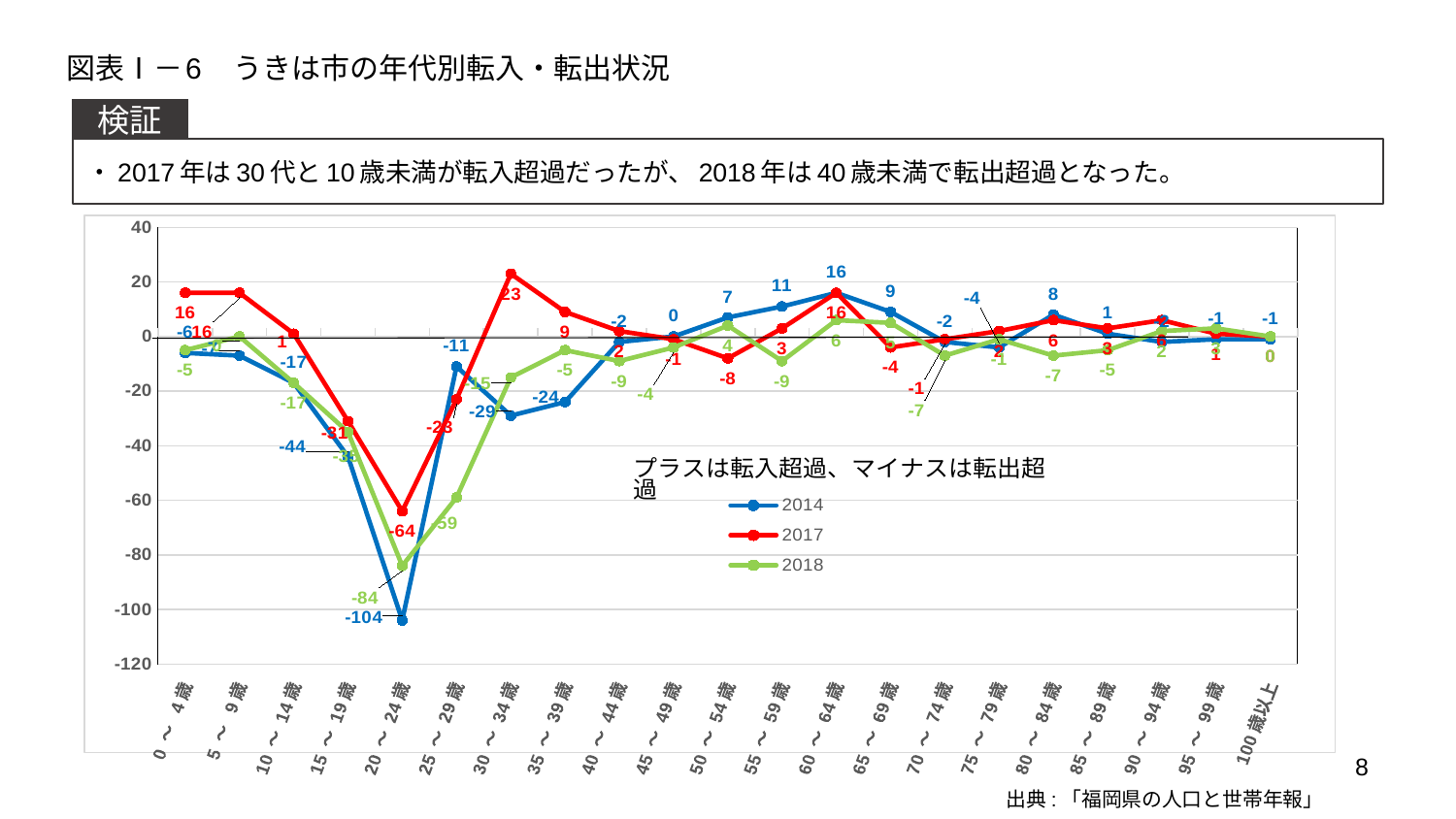

# 図表Ⅰ－6　うきは市の年代別転入・転出状況
検証
・2017年は30代と10歳未満が転入超過だったが、2018年は40歳未満で転出超過となった。

### Chart

| Category | 2014 | 2017 | 2018 |
|---|---|---|---|
|  0 ～  4歳 | -6.0 | 16.0 | -5.0 |
|  5 ～  9歳 | -7.0 | 16.0 | 0.0 |
| 10 ～ 14歳 | -17.0 | 1.0 | -17.0 |
| 15 ～ 19歳 | -44.0 | -31.0 | -35.0 |
| 20 ～ 24歳 | -104.0 | -64.0 | -84.0 |
| 25 ～ 29歳 | -11.0 | -23.0 | -59.0 |
| 30 ～ 34歳 | -29.0 | 23.0 | -15.0 |
| 35 ～ 39歳 | -24.0 | 9.0 | -5.0 |
| 40 ～ 44歳 | -2.0 | 2.0 | -9.0 |
| 45 ～ 49歳 | 0.0 | -1.0 | -4.0 |
| 50 ～ 54歳 | 7.0 | -8.0 | 4.0 |
| 55 ～ 59歳 | 11.0 | 3.0 | -9.0 |
| 60 ～ 64歳 | 16.0 | 16.0 | 6.0 |
| 65 ～ 69歳 | 9.0 | -4.0 | 5.0 |
| 70 ～ 74歳 | -2.0 | -1.0 | -7.0 |
| 75 ～ 79歳 | -4.0 | 2.0 | -1.0 |
| 80 ～ 84歳 | 8.0 | 6.0 | -7.0 |
| 85 ～ 89歳 | 1.0 | 3.0 | -5.0 |
| 90 ～ 94歳 | -2.0 | 6.0 | 2.0 |
| 95 ～ 99歳 | -1.0 | 1.0 | 3.0 |
| 100歳以上 | -1.0 | 0.0 | 0.0 |
8
出典:「福岡県の人口と世帯年報」